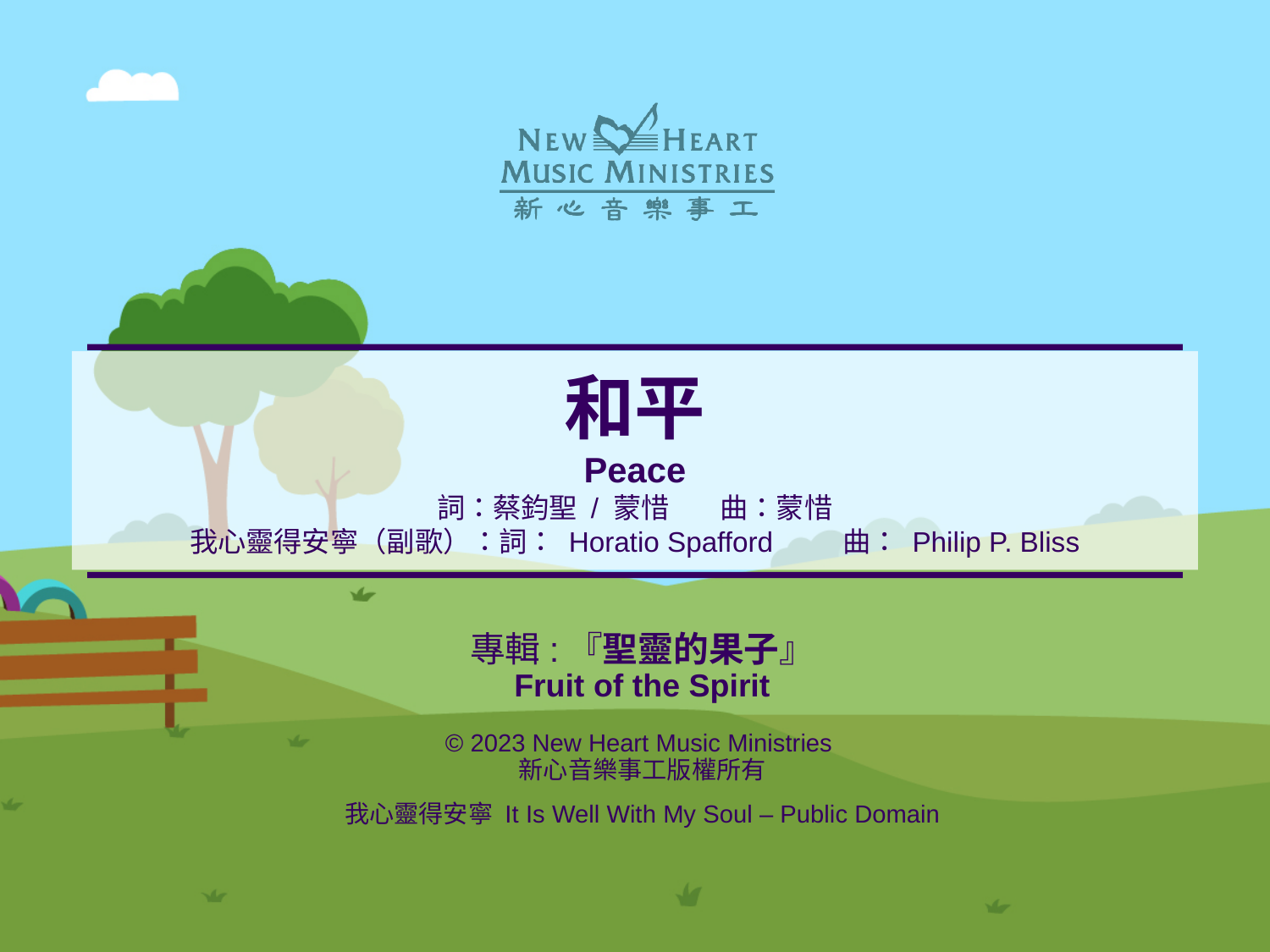

# 和平 Peace 詞：蔡鈞聖 / 蒙惜        曲：蒙惜 我心靈得安寧（副歌）：詞： Horatio Spafford        曲： Philip P. Bliss
專輯:『聖靈的果子』
Fruit of the Spirit
© 2023 New Heart Music Ministries
新心音樂事工版權所有
我心靈得安寧 It Is Well With My Soul – Public Domain